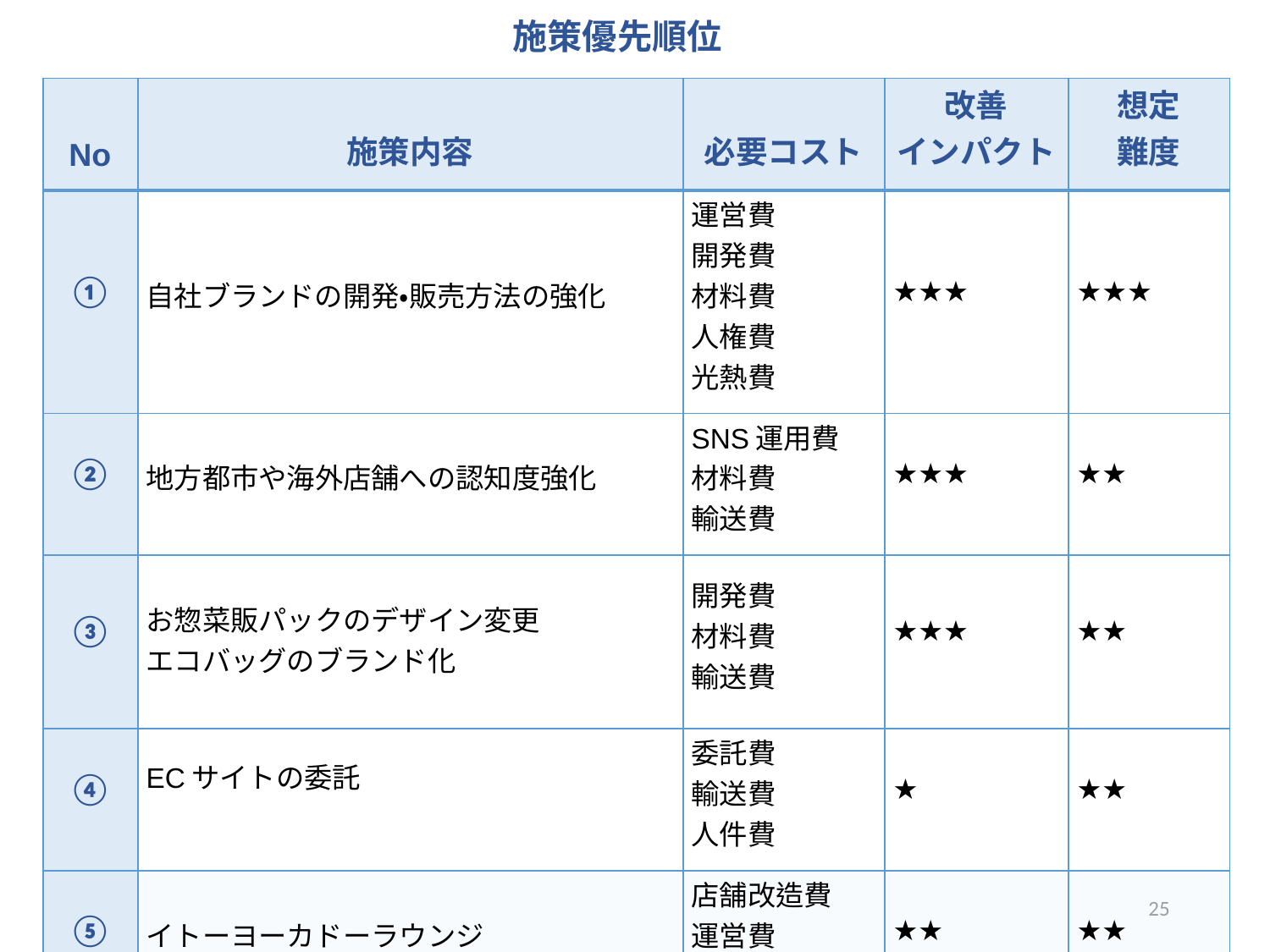

施策優先順位
| No | 施策内容 | 必要コスト | 改善 インパクト | 想定 難度 |
| --- | --- | --- | --- | --- |
| ① | 自社ブランドの開発・販売方法の強化 | 運営費 開発費 材料費 人権費 光熱費 | ★★★ | ★★★ |
| ② | 地方都市や海外店舗への認知度強化 | SNS運用費 材料費 輸送費 | ★★★ | ★★ |
| ③ | お惣菜販パックのデザイン変更 エコバッグのブランド化 | 開発費 材料費 輸送費 | ★★★ | ★★ |
| ④ | ECサイトの委託 | 委託費 輸送費 人件費 | ★ | ★★ |
| ⑤ | イトーヨーカドーラウンジ | 店舗改造費 運営費 人件費 | ★★ | ★★ |
25